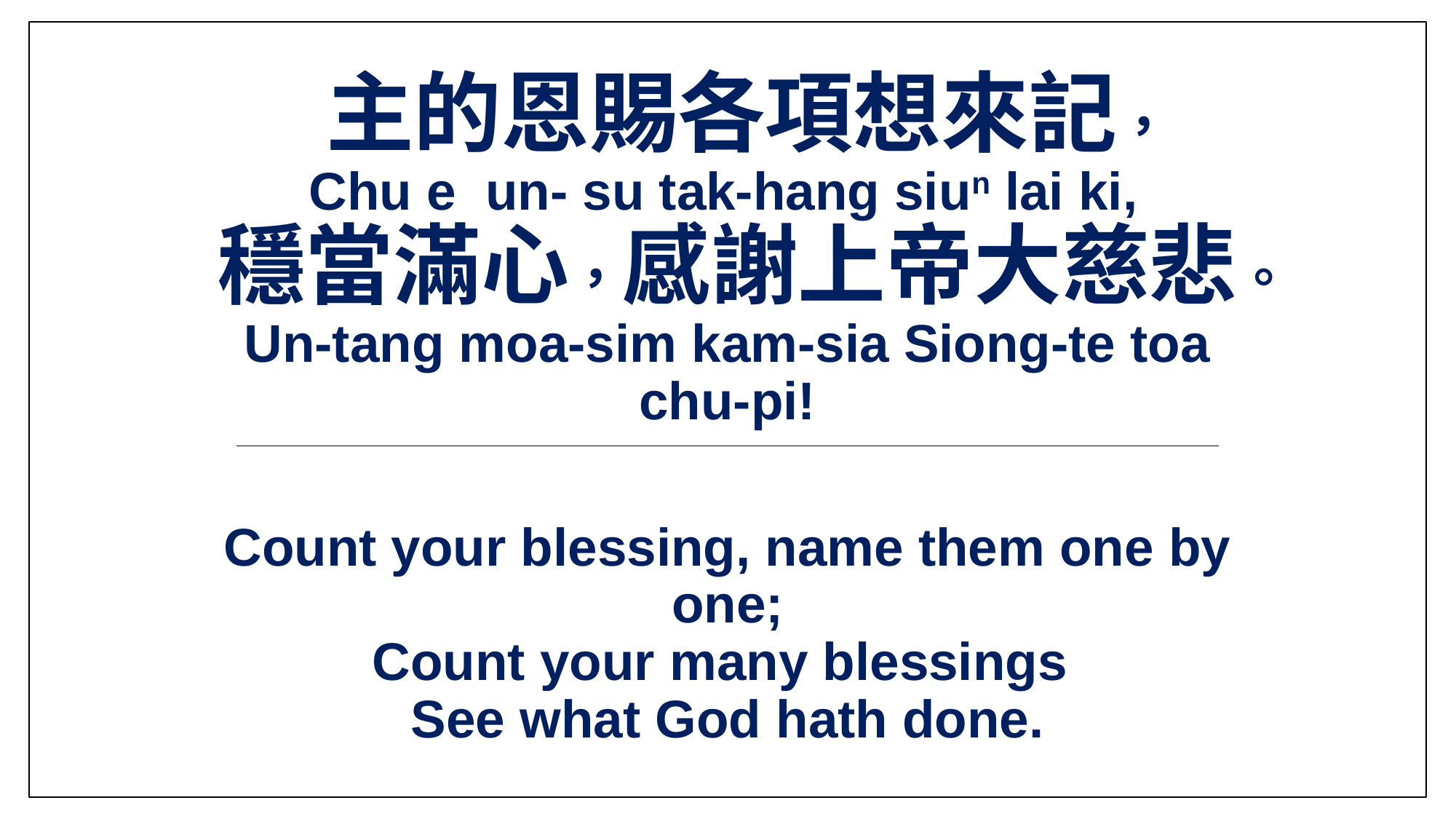

主的恩賜各項想來記，
Chu e  un- su tak-hang siun lai ki,
穩當滿心，感謝上帝大慈悲。
Un-tang moa-sim kam-sia Siong-te toa chu-pi!

Count your blessing, name them one by one;
Count your many blessings
See what God hath done.